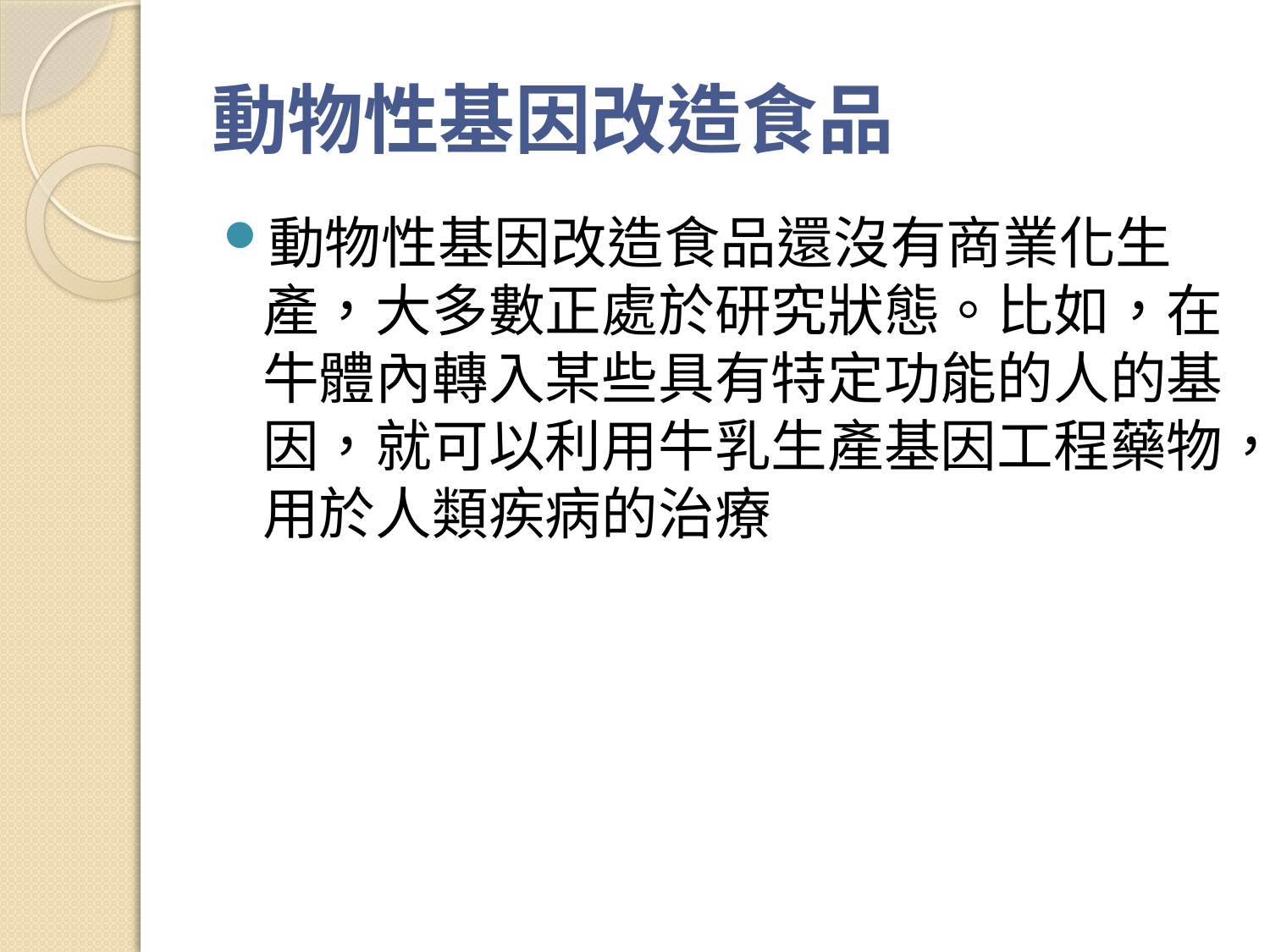

# 動物性基因改造食品
動物性基因改造食品還沒有商業化生產，大多數正處於研究狀態。比如，在牛體內轉入某些具有特定功能的人的基因，就可以利用牛乳生產基因工程藥物，用於人類疾病的治療